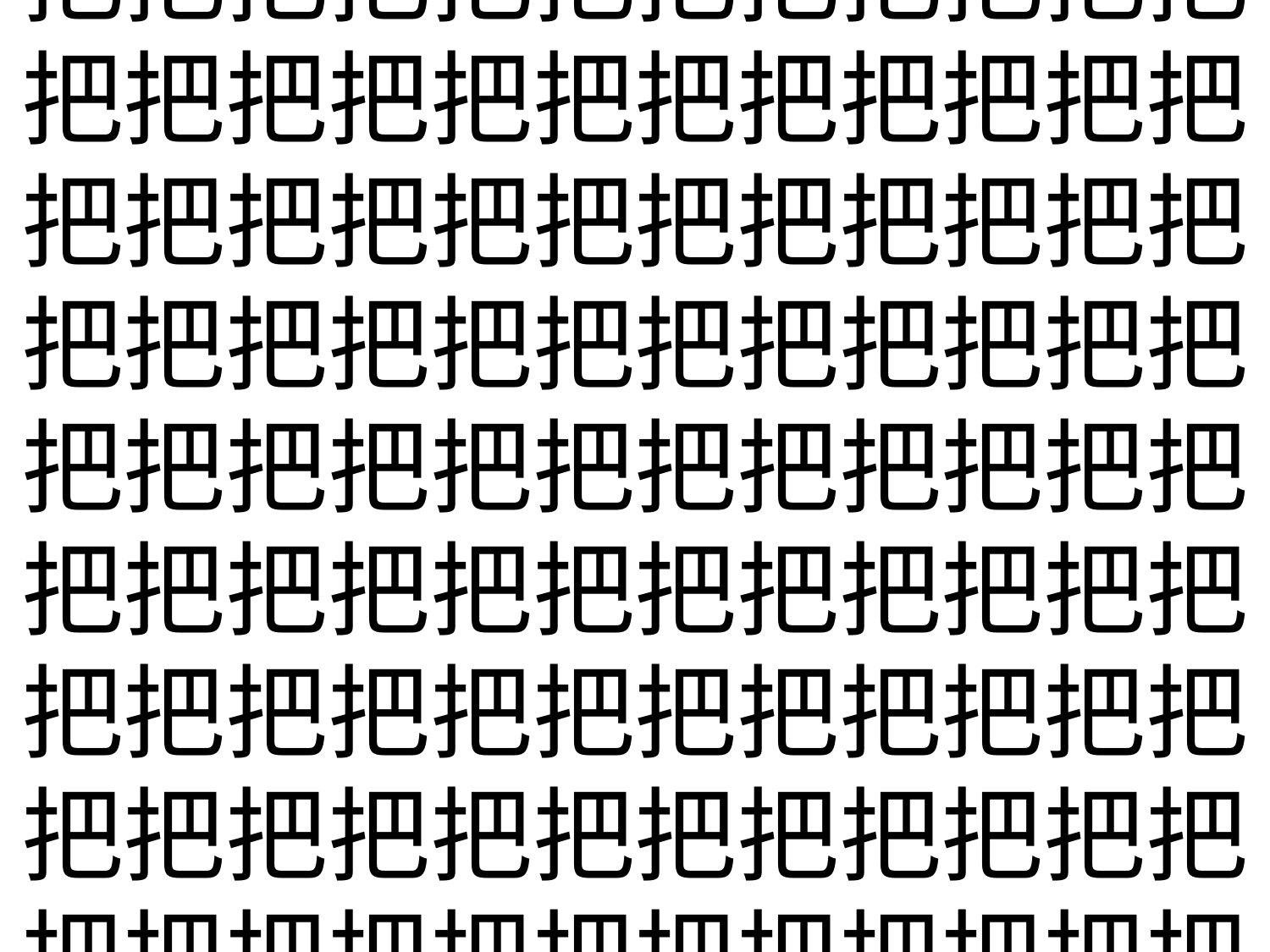

# 把把把把把把把把把把把把把把把把把把把把把把把把把把把把把把把把把把把把把把把把把把把把把把把把把把把把把把把把把把把把把把把把把把把把把把把把把把把把把把把把把把把把把把把把把把把把把把把把把把把把把把把把把把把把